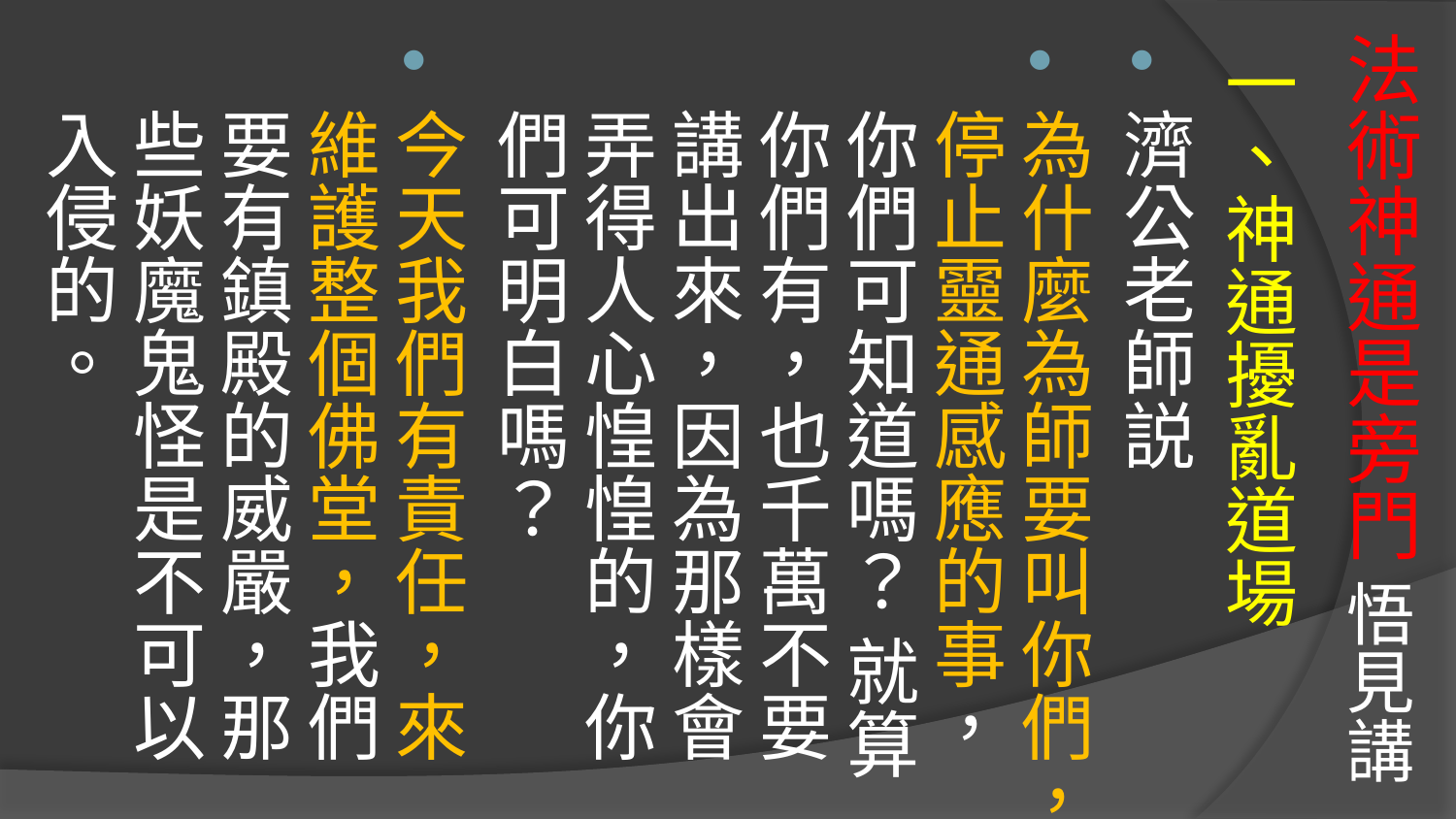

# 法術神通是旁門 悟見講
一、神通擾亂道場
濟公老師説
為什麼為師要叫你們，停止靈通感應的事，你們可知道嗎？ 就算你們有，也千萬不要講出來，因為那樣會弄得人心惶惶的，你們可明白嗎？
今天我們有責任，來維護整個佛堂，我們要有鎮殿的威嚴，那些妖魔鬼怪是不可以入侵的。